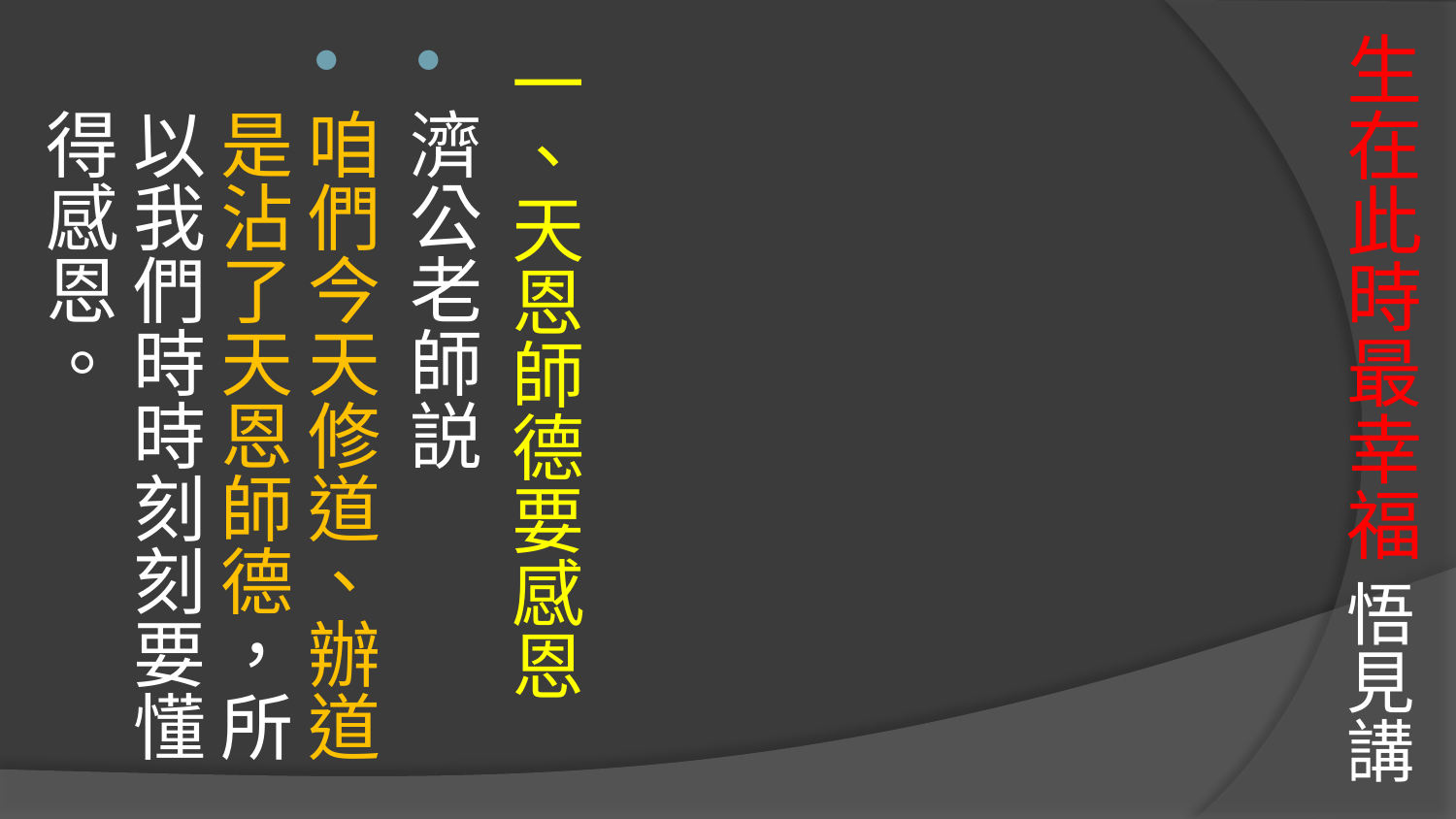

# 生在此時最幸福 悟見講
一、天恩師德要感恩
濟公老師説
咱們今天修道、辦道是沾了天恩師德，所以我們時時刻刻要懂得感恩。